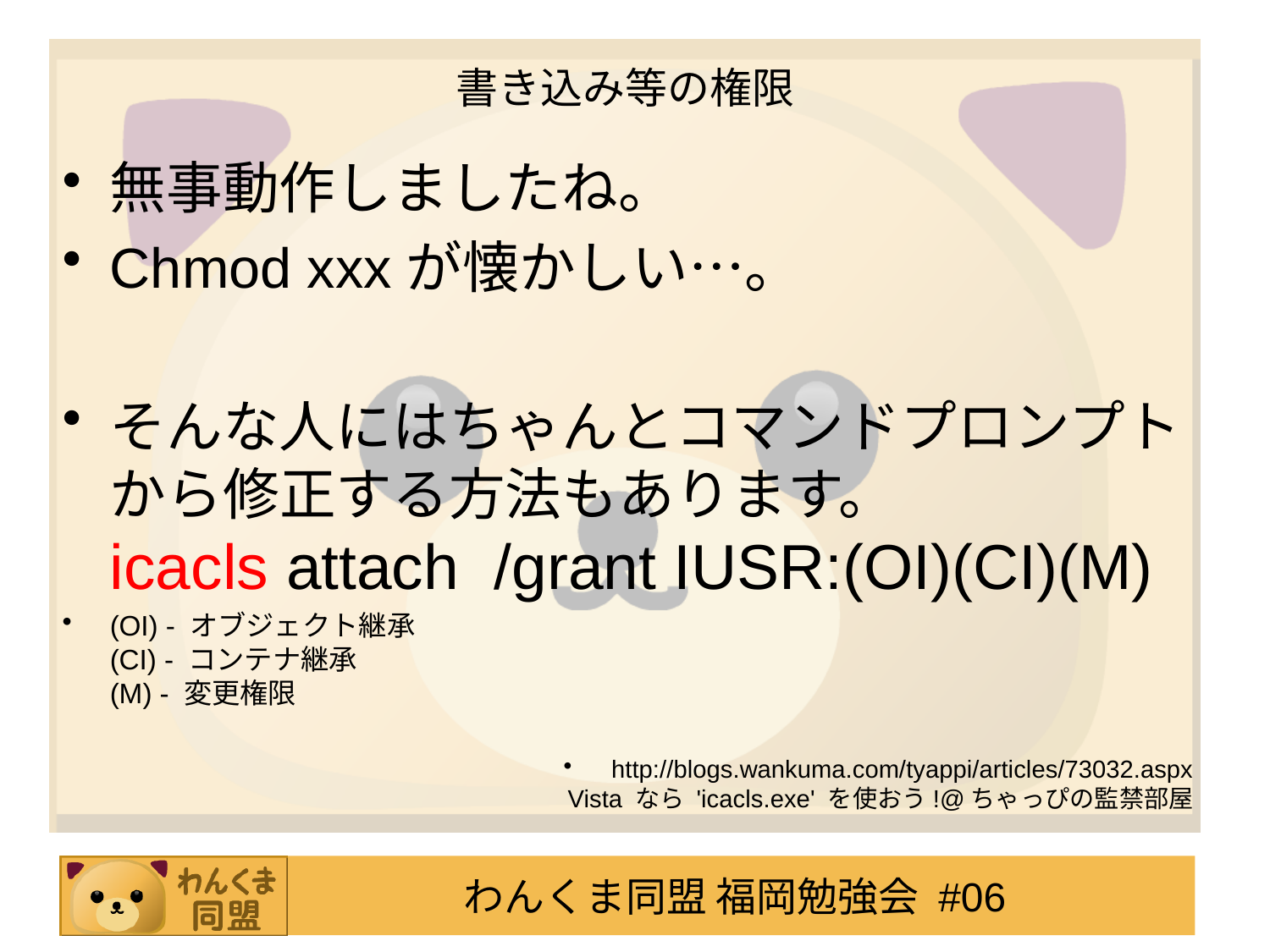

# 書き込み等の権限
無事動作しましたね。
Chmod xxxが懐かしい…。

そんな人にはちゃんとコマンドプロンプトから修正する方法もあります。
icacls attach  /grant IUSR:(OI)(CI)(M)
(OI) - オブジェクト継承
(CI) - コンテナ継承
(M) - 変更権限

http://blogs.wankuma.com/tyappi/articles/73032.aspx
Vista なら 'icacls.exe' を使おう!@ちゃっぴの監禁部屋